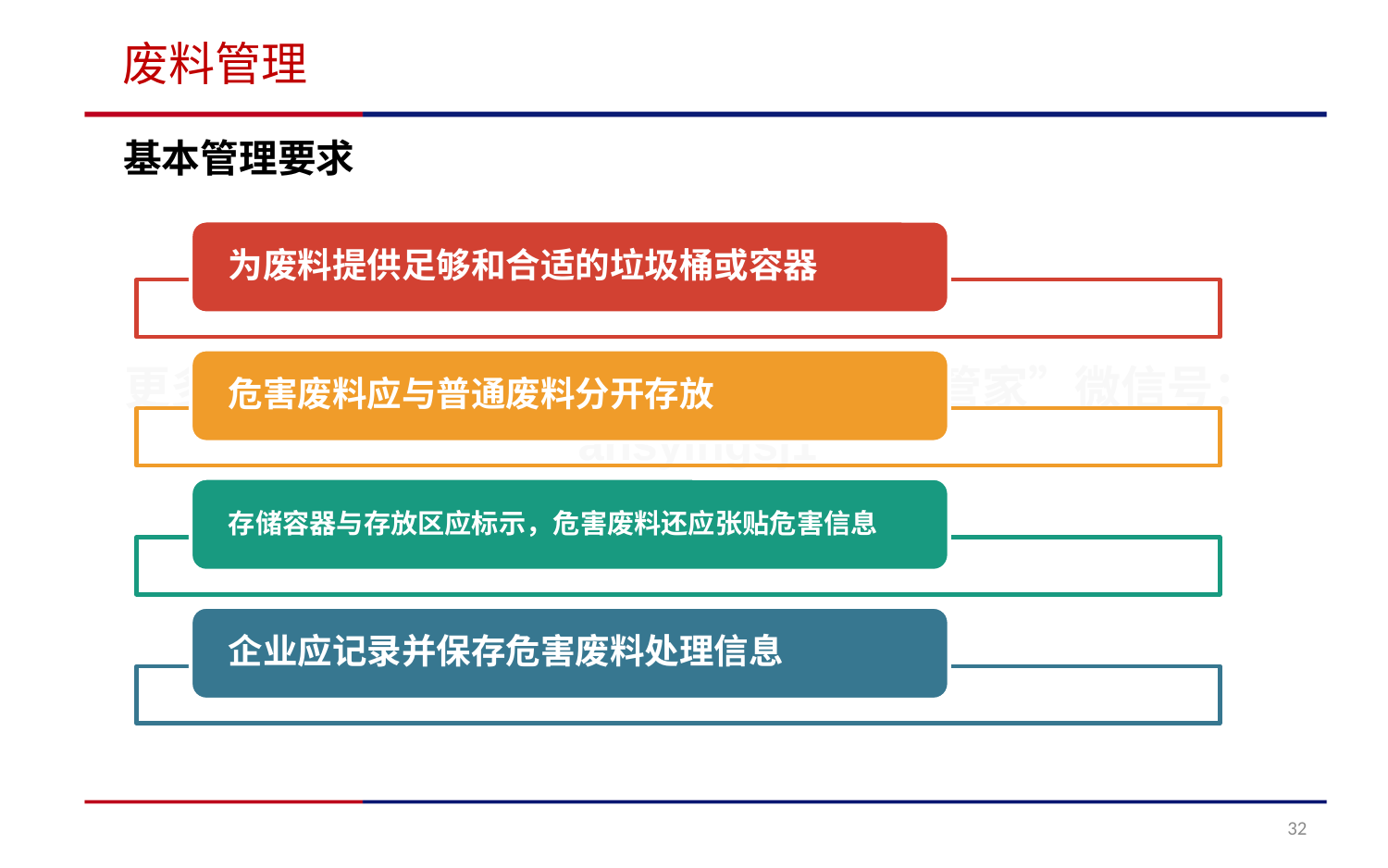

废料管理
基本管理要求
为废料提供足够和合适的垃圾桶或容器
危害废料应与普通废料分开存放
存储容器与存放区应标示，危害废料还应张贴危害信息
企业应记录并保存危害废料处理信息